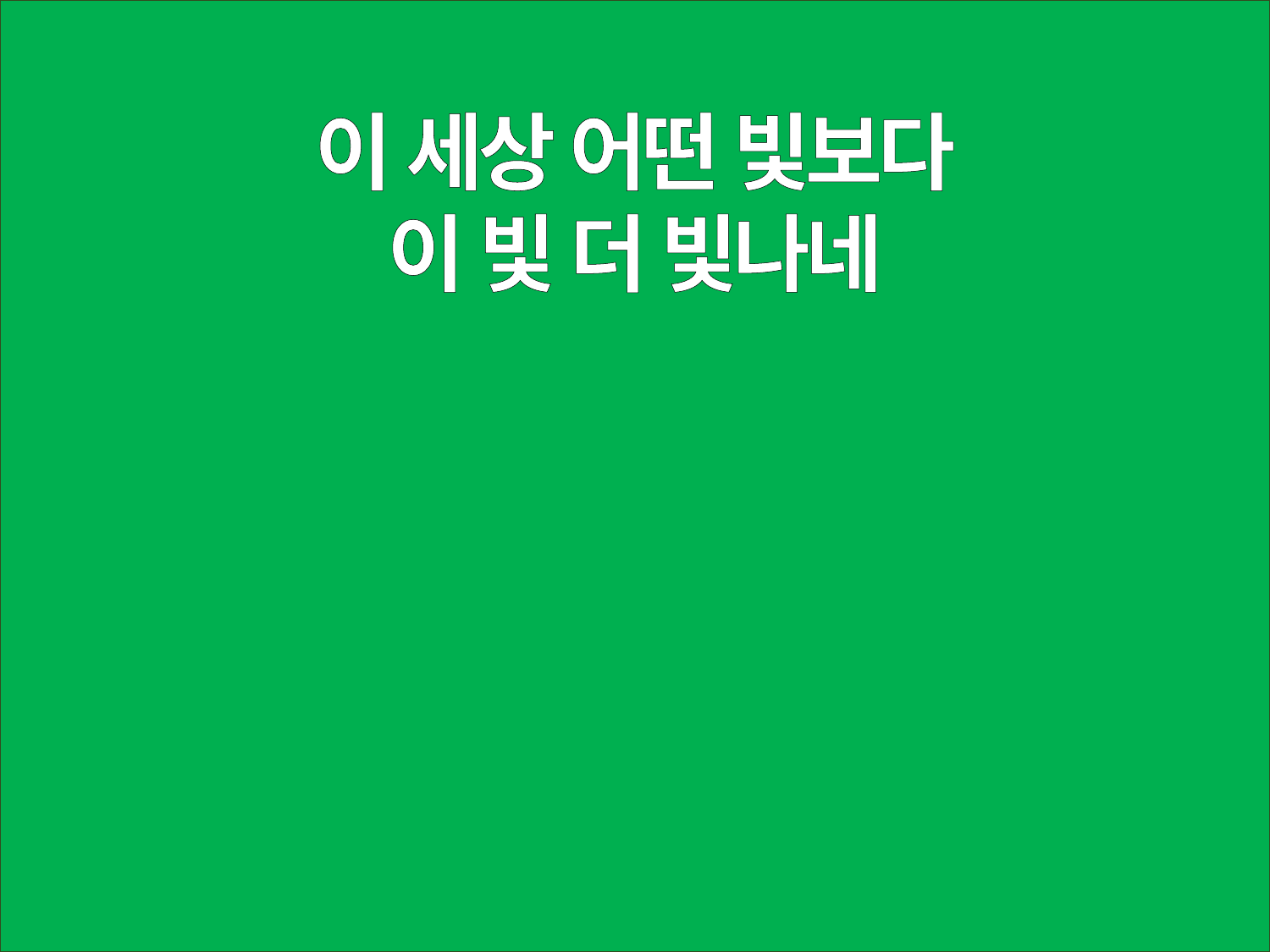

이 세상 어떤 빛보다
이 빛 더 빛나네